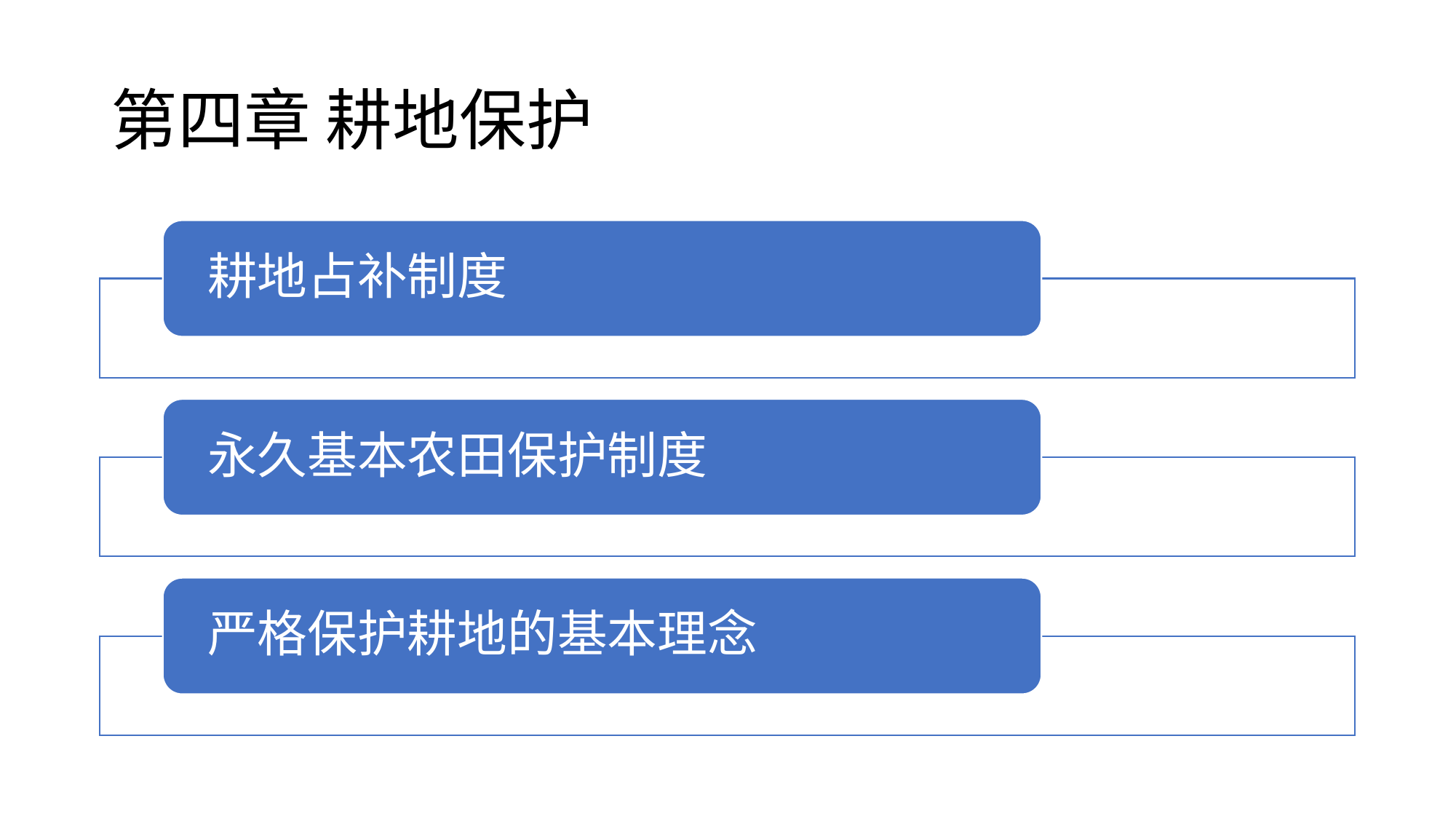

# 第四章 耕地保护
耕地占补制度
永久基本农田保护制度
严格保护耕地的基本理念